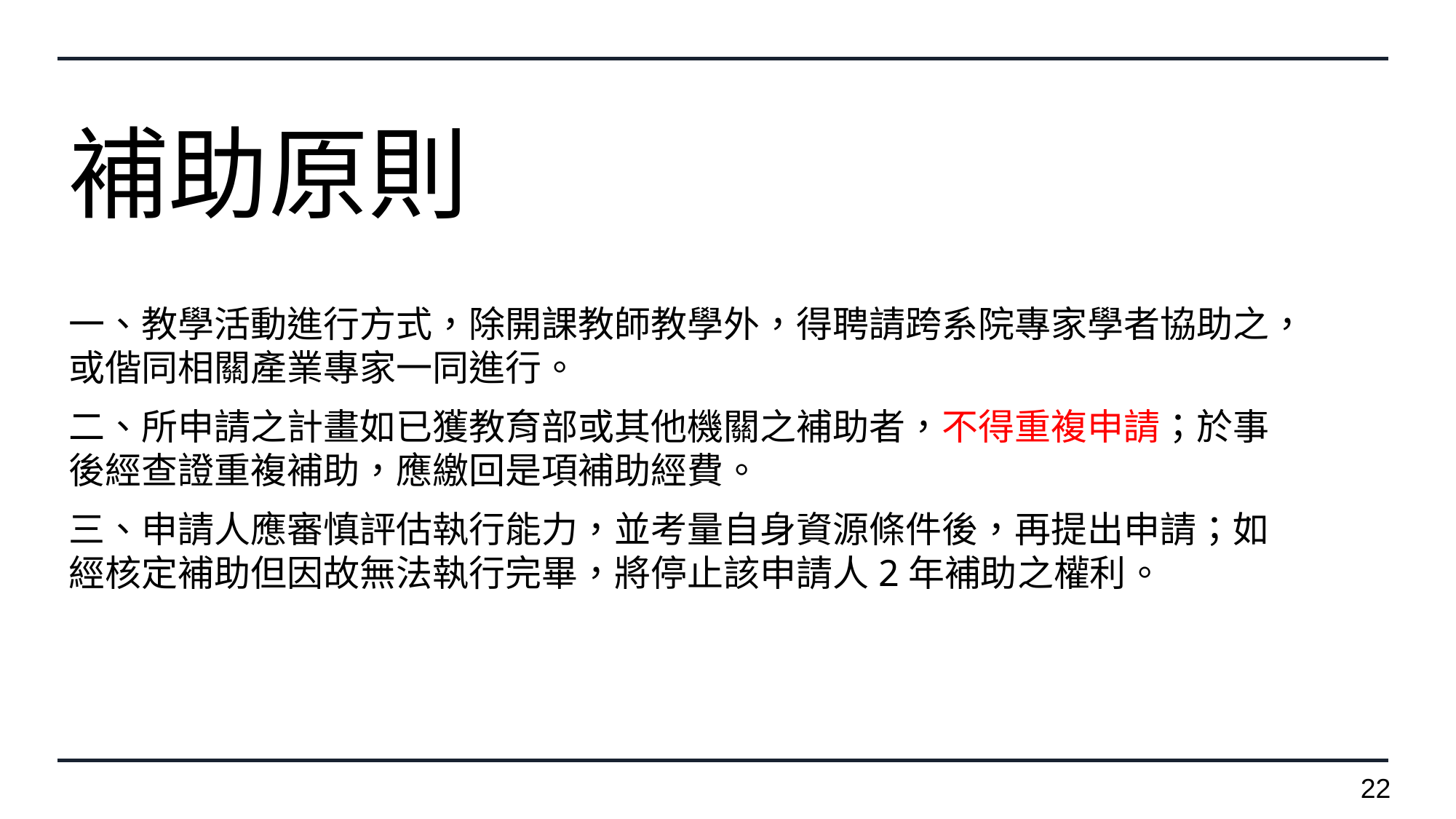

# 補助原則
一、教學活動進行方式，除開課教師教學外，得聘請跨系院專家學者協助之，或偕同相關產業專家一同進行。
二、所申請之計畫如已獲教育部或其他機關之補助者，不得重複申請；於事後經查證重複補助，應繳回是項補助經費。
三、申請人應審慎評估執行能力，並考量自身資源條件後，再提出申請；如經核定補助但因故無法執行完畢，將停止該申請人2年補助之權利。

22